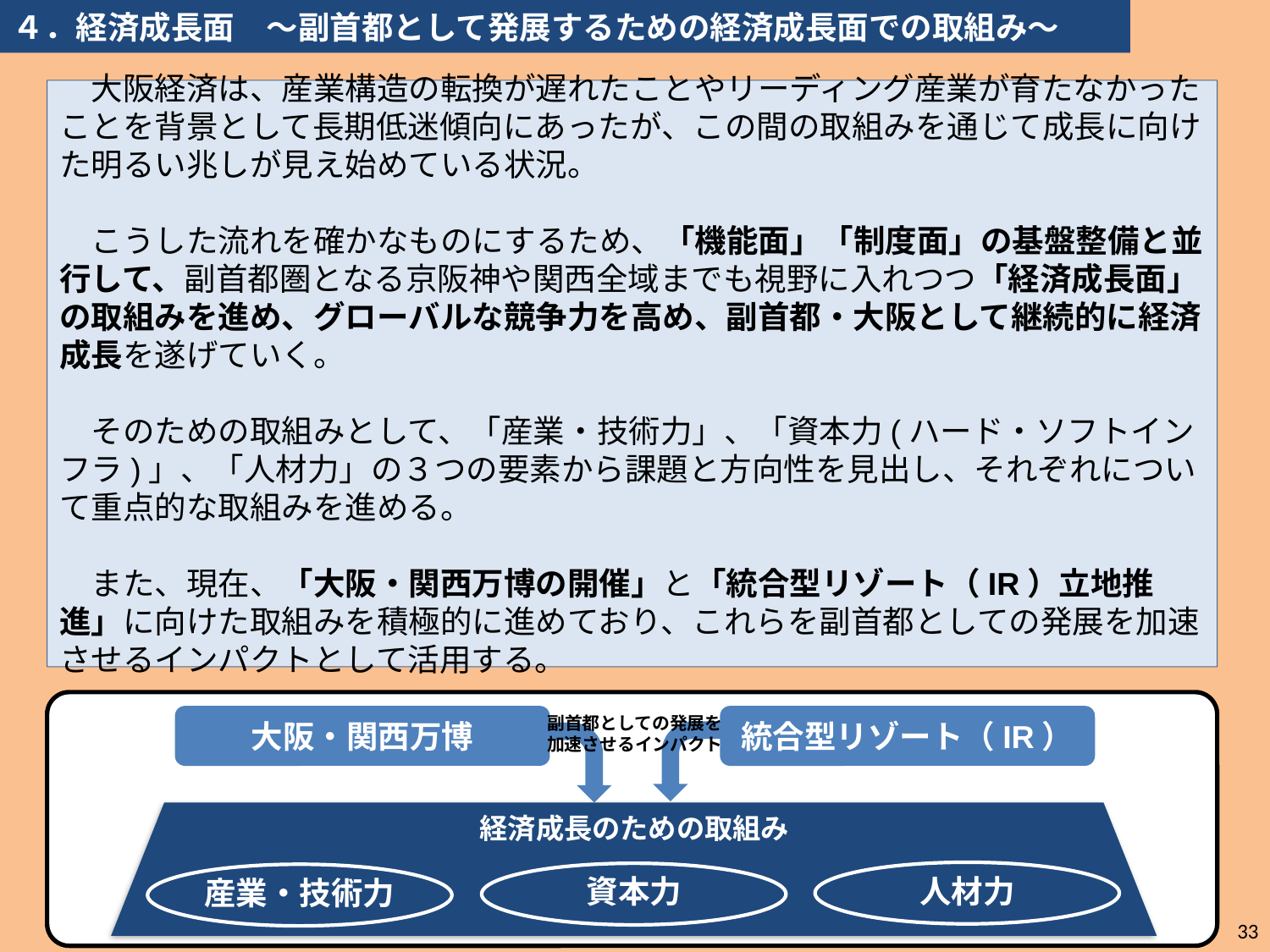

４．経済成長面　～副首都として発展するための経済成長面での取組み～

　大阪経済は、産業構造の転換が遅れたことやリーディング産業が育たなかったことを背景として長期低迷傾向にあったが、この間の取組みを通じて成長に向けた明るい兆しが見え始めている状況。

　こうした流れを確かなものにするため、「機能面」「制度面」の基盤整備と並行して、副首都圏となる京阪神や関西全域までも視野に入れつつ「経済成長面」の取組みを進め、グローバルな競争力を高め、副首都・大阪として継続的に経済成長を遂げていく。

　そのための取組みとして、「産業・技術力」、「資本力(ハード・ソフトインフラ)」、「人材力」の３つの要素から課題と方向性を見出し、それぞれについて重点的な取組みを進める。

　また、現在、「大阪・関西万博の開催」と「統合型リゾート（IR）立地推進」に向けた取組みを積極的に進めており、これらを副首都としての発展を加速させるインパクトとして活用する。

統合型リゾート（IR）
大阪・関西万博

経済成長のための取組み

資本力
人材力
産業・技術力
副首都としての発展を
加速させるインパクト

33